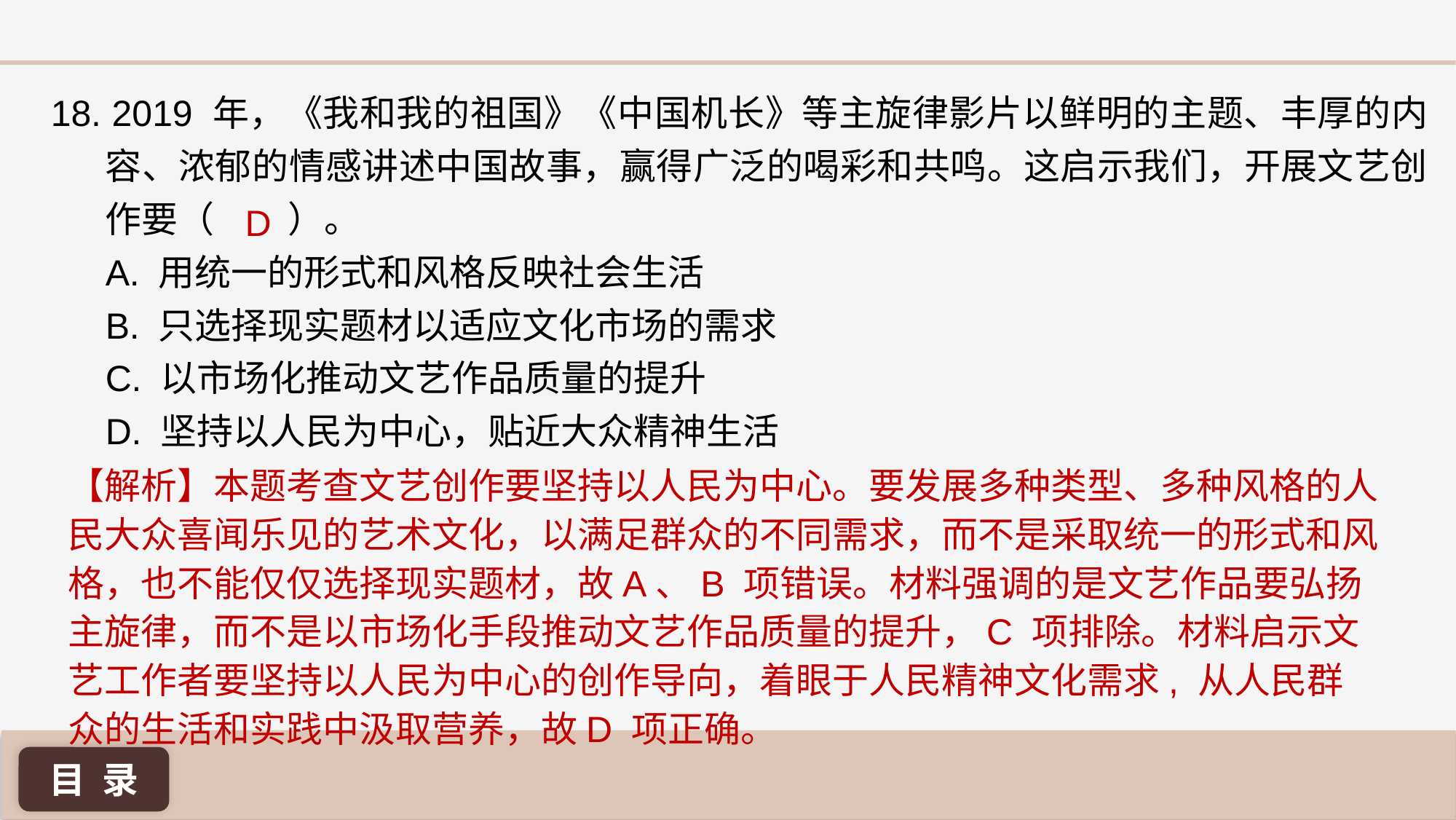

18. 2019 年，《我和我的祖国》《中国机长》等主旋律影片以鲜明的主题、丰厚的内容、浓郁的情感讲述中国故事，赢得广泛的喝彩和共鸣。这启示我们，开展文艺创作要（         ）。
A. 用统一的形式和风格反映社会生活
B. 只选择现实题材以适应文化市场的需求
C. 以市场化推动文艺作品质量的提升
D. 坚持以人民为中心，贴近大众精神生活
D
【解析】本题考查文艺创作要坚持以人民为中心。要发展多种类型、多种风格的人民大众喜闻乐见的艺术文化，以满足群众的不同需求，而不是采取统一的形式和风格，也不能仅仅选择现实题材，故A、B 项错误。材料强调的是文艺作品要弘扬主旋律，而不是以市场化手段推动文艺作品质量的提升，C 项排除。材料启示文艺工作者要坚持以人民为中心的创作导向，着眼于人民精神文化需求, 从人民群众的生活和实践中汲取营养，故D 项正确。